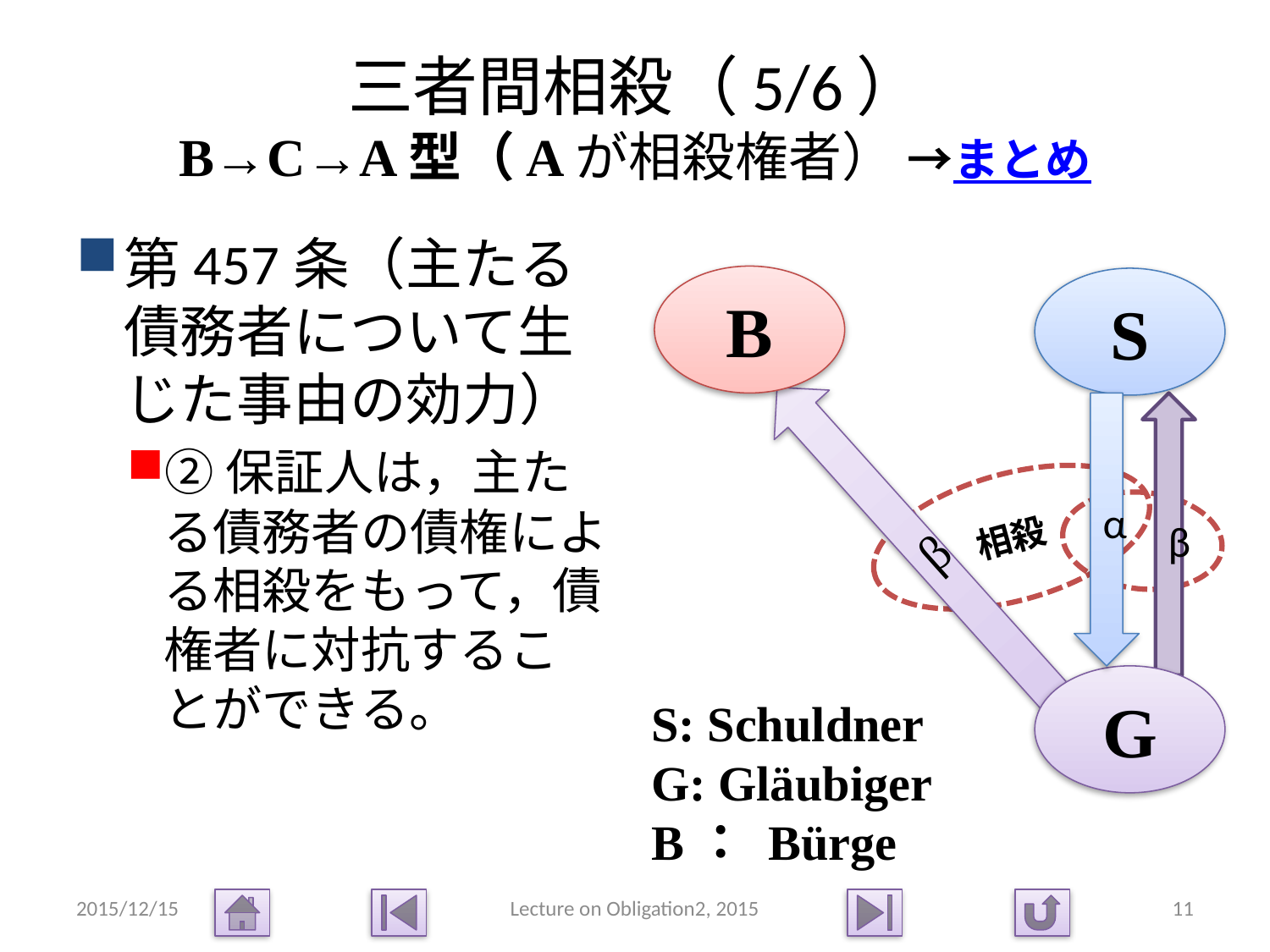

# 三者間相殺（5/6） B→C→A型（Aが相殺権者） →まとめ
第457条（主たる債務者について生じた事由の効力）
②保証人は，主たる債務者の債権による相殺をもって，債権者に対抗することができる。
B
S
β
α
β
相殺

G
S: Schuldner
G: Gläubiger
B： Bürge
2015/12/15
Lecture on Obligation2, 2015
11